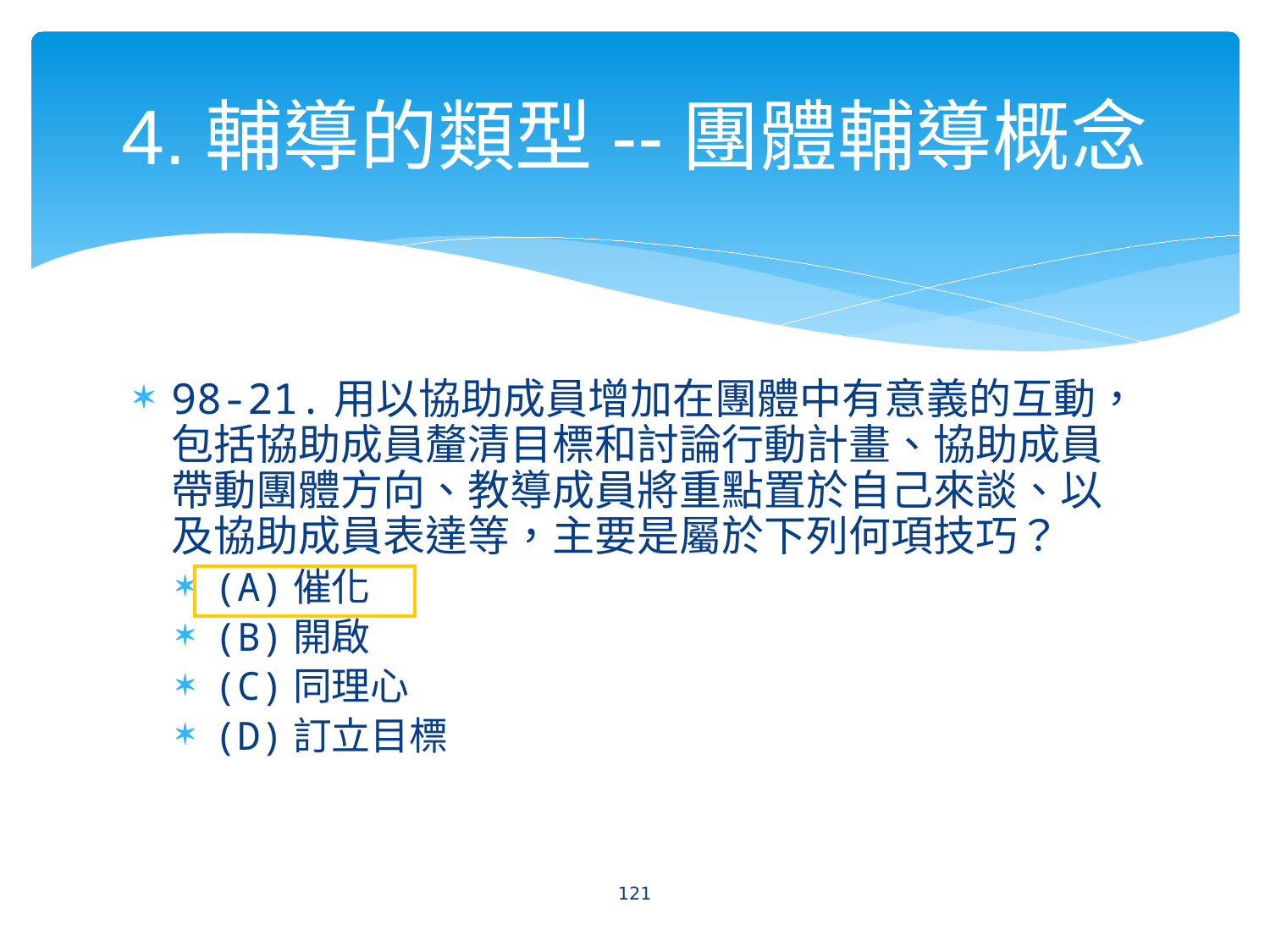

98-21.用以協助成員增加在團體中有意義的互動，包括協助成員釐清目標和討論行動計畫、協助成員帶動團體方向、教導成員將重點置於自己來談、以及協助成員表達等，主要是屬於下列何項技巧？
(A)催化
(B)開啟
(C)同理心
(D)訂立目標
4.輔導的類型--團體輔導概念

121